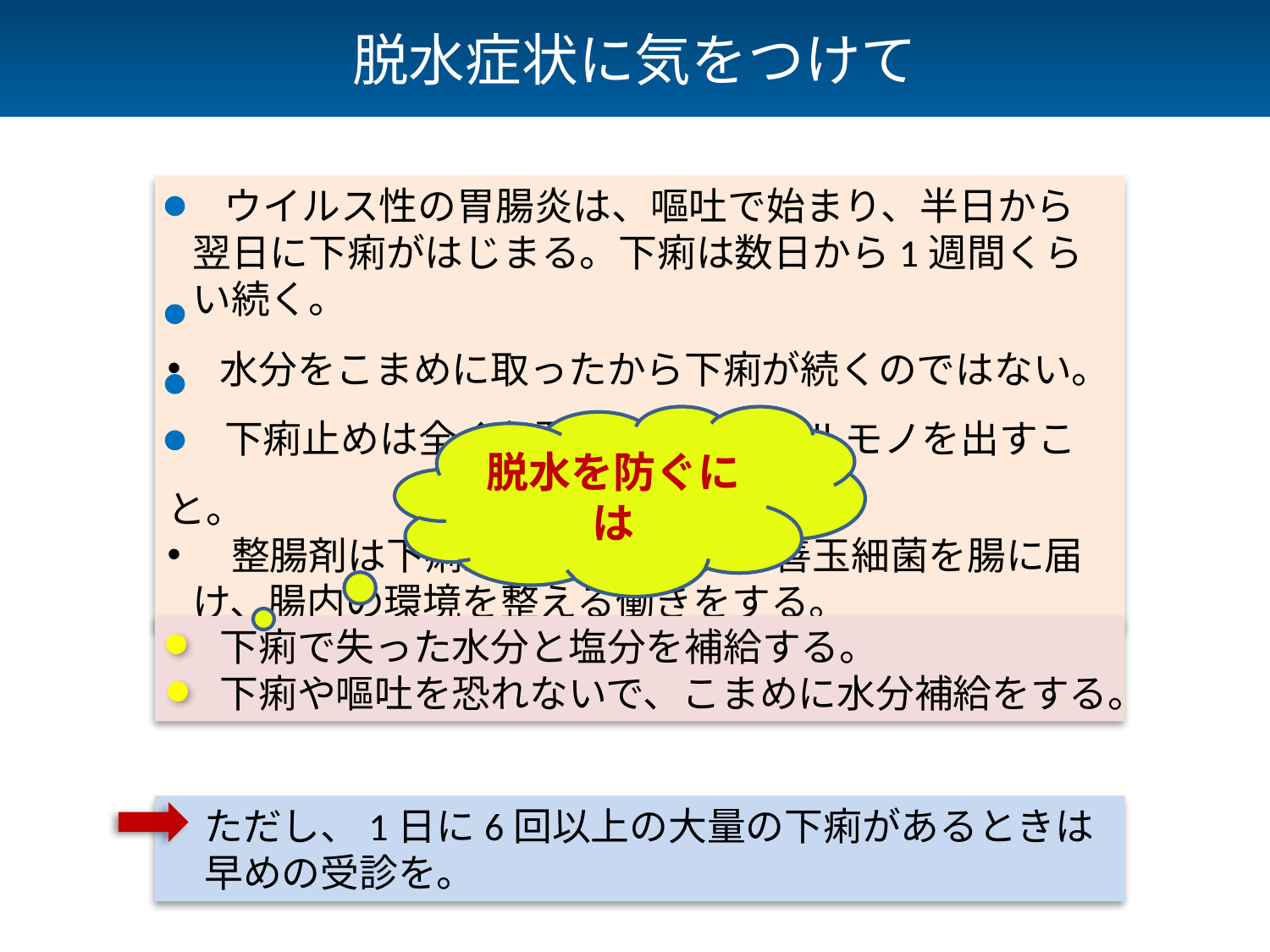

# 脱水症状に気をつけて
　ウイルス性の胃腸炎は、嘔吐で始まり、半日から翌日に下痢がはじまる。下痢は数日から1週間くらい続く。
　水分をこまめに取ったから下痢が続くのではない。
　  下痢止めは全く必要ない。早くワルモノを出すこと。
　整腸剤は下痢止めではない。、善玉細菌を腸に届け、腸内の環境を整える働きをする。

脱水を防ぐには

　下痢で失った水分と塩分を補給する。
　下痢や嘔吐を恐れないで、こまめに水分補給をする。

ただし、1日に6回以上の大量の下痢があるときは早めの受診を。